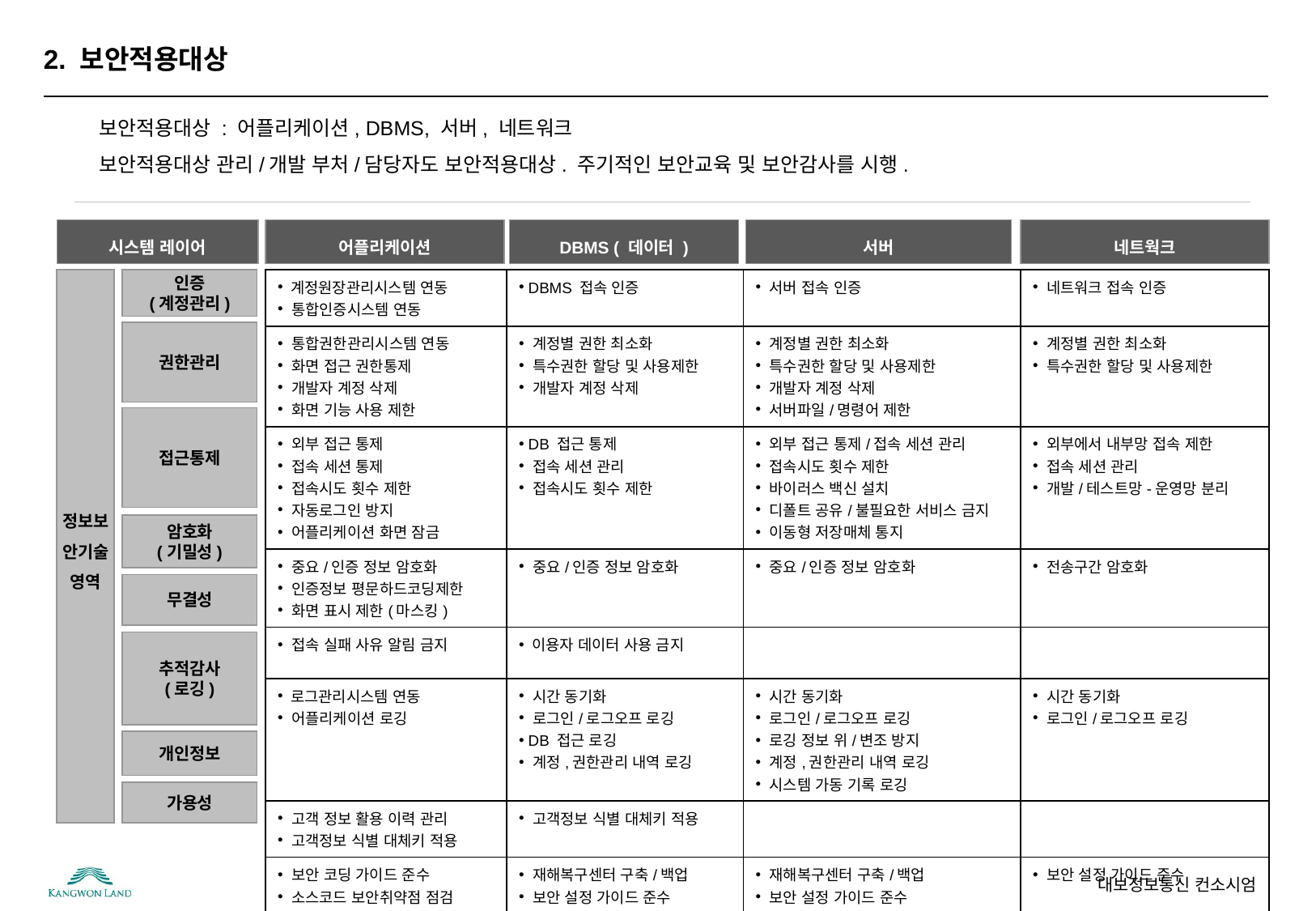

2. 보안적용대상
보안적용대상 : 어플리케이션, DBMS, 서버, 네트워크
보안적용대상 관리/개발 부처/담당자도 보안적용대상. 주기적인 보안교육 및 보안감사를 시행.
시스템 레이어
어플리케이션
DBMS ( 데이터 )
서버
네트웍크
정보보안기술영역
인증
(계정관리)
권한관리
접근통제
암호화
(기밀성)
무결성
추적감사
(로깅)
개인정보
가용성
| 계정원장관리시스템 연동 통합인증시스템 연동 | DBMS 접속 인증 | 서버 접속 인증 | 네트워크 접속 인증 |
| --- | --- | --- | --- |
| 통합권한관리시스템 연동 화면 접근 권한통제 개발자 계정 삭제 화면 기능 사용 제한 | 계정별 권한 최소화 특수권한 할당 및 사용제한 개발자 계정 삭제 | 계정별 권한 최소화 특수권한 할당 및 사용제한 개발자 계정 삭제 서버파일/명령어 제한 | 계정별 권한 최소화 특수권한 할당 및 사용제한 |
| 외부 접근 통제 접속 세션 통제 접속시도 횟수 제한 자동로그인 방지 어플리케이션 화면 잠금 | DB 접근 통제 접속 세션 관리 접속시도 횟수 제한 | 외부 접근 통제/접속 세션 관리 접속시도 횟수 제한 바이러스 백신 설치 디폴트 공유/불필요한 서비스 금지 이동형 저장매체 통지 | 외부에서 내부망 접속 제한 접속 세션 관리 개발/테스트망-운영망 분리 |
| 중요/인증 정보 암호화 인증정보 평문하드코딩제한 화면 표시 제한(마스킹) | 중요/인증 정보 암호화 | 중요/인증 정보 암호화 | 전송구간 암호화 |
| 접속 실패 사유 알림 금지 | 이용자 데이터 사용 금지 |  |  |
| 로그관리시스템 연동 어플리케이션 로깅 | 시간 동기화 로그인/로그오프 로깅 DB 접근 로깅 계정,권한관리 내역 로깅 | 시간 동기화 로그인/로그오프 로깅 로깅 정보 위/변조 방지 계정,권한관리 내역 로깅 시스템 가동 기록 로깅 | 시간 동기화 로그인/로그오프 로깅 |
| 고객 정보 활용 이력 관리 고객정보 식별 대체키 적용 | 고객정보 식별 대체키 적용 |  |  |
| 보안 코딩 가이드 준수 소스코드 보안취약점 점검 | 재해복구센터 구축/백업 보안 설정 가이드 준수 | 재해복구센터 구축/백업 보안 설정 가이드 준수 | 보안 설정 가이드 준수 |